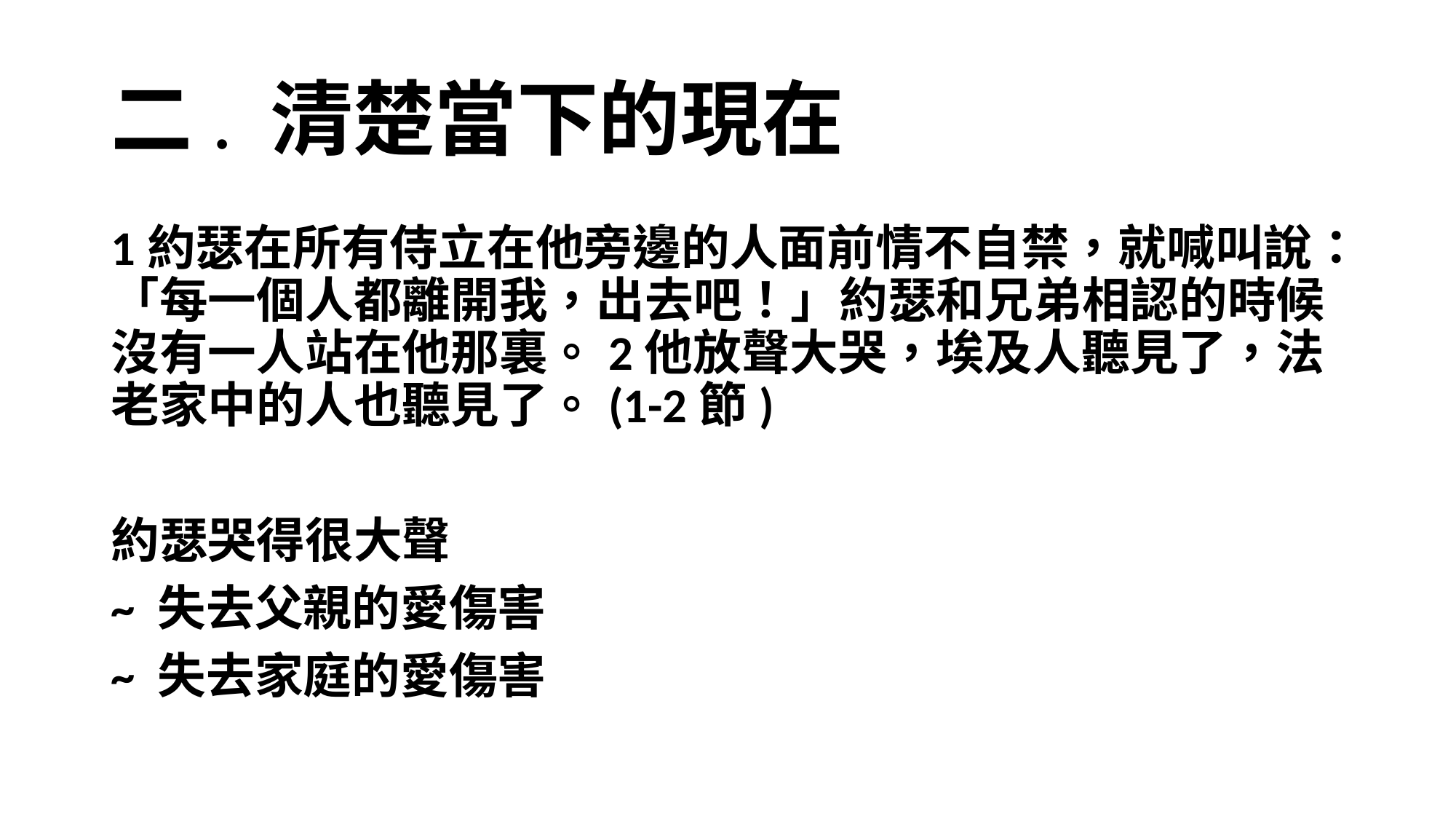

# 二. 清楚當下的現在
1約瑟在所有侍立在他旁邊的人面前情不自禁，就喊叫說：「每一個人都離開我，出去吧！」約瑟和兄弟相認的時候沒有一人站在他那裏。2他放聲大哭，埃及人聽見了，法老家中的人也聽見了。(1-2節)

約瑟哭得很大聲
~ 失去父親的愛傷害
~ 失去家庭的愛傷害